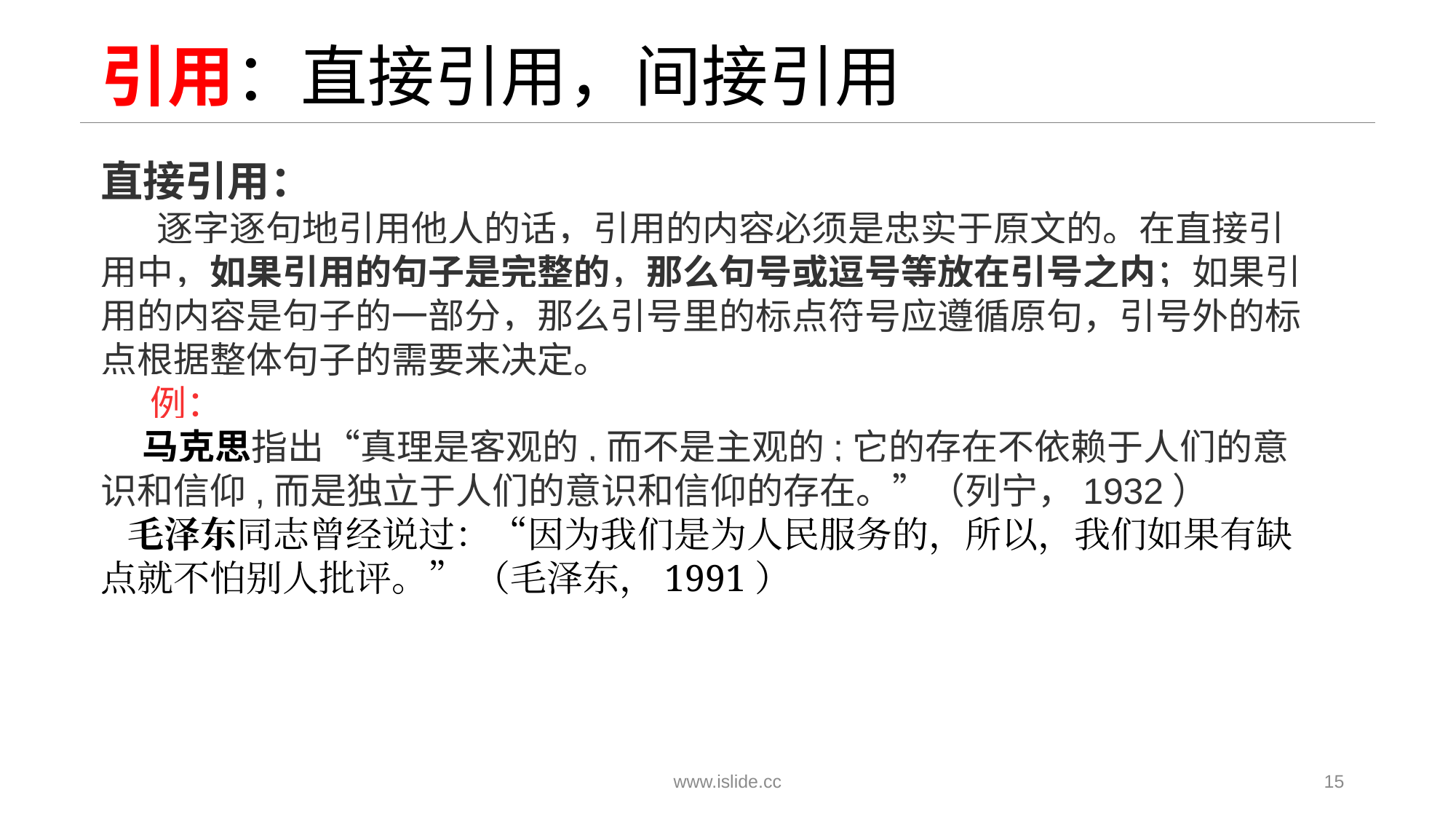

# 引用：直接引用，间接引用
直接引用：
        逐字逐句地引用他人的话，引用的内容必须是忠实于原文的。在直接引用中，如果引用的句子是完整的，那么句号或逗号等放在引号之内；如果引用的内容是句子的一部分，那么引号里的标点符号应遵循原句，引号外的标点根据整体句子的需要来决定。
     例：
    马克思指出“真理是客观的,而不是主观的;它的存在不依赖于人们的意识和信仰,而是独立于人们的意识和信仰的存在。”（列宁，1932）
  毛泽东同志曾经说过：“因为我们是为人民服务的，所以，我们如果有缺点就不怕别人批评。” （毛泽东，1991）
www.islide.cc
15